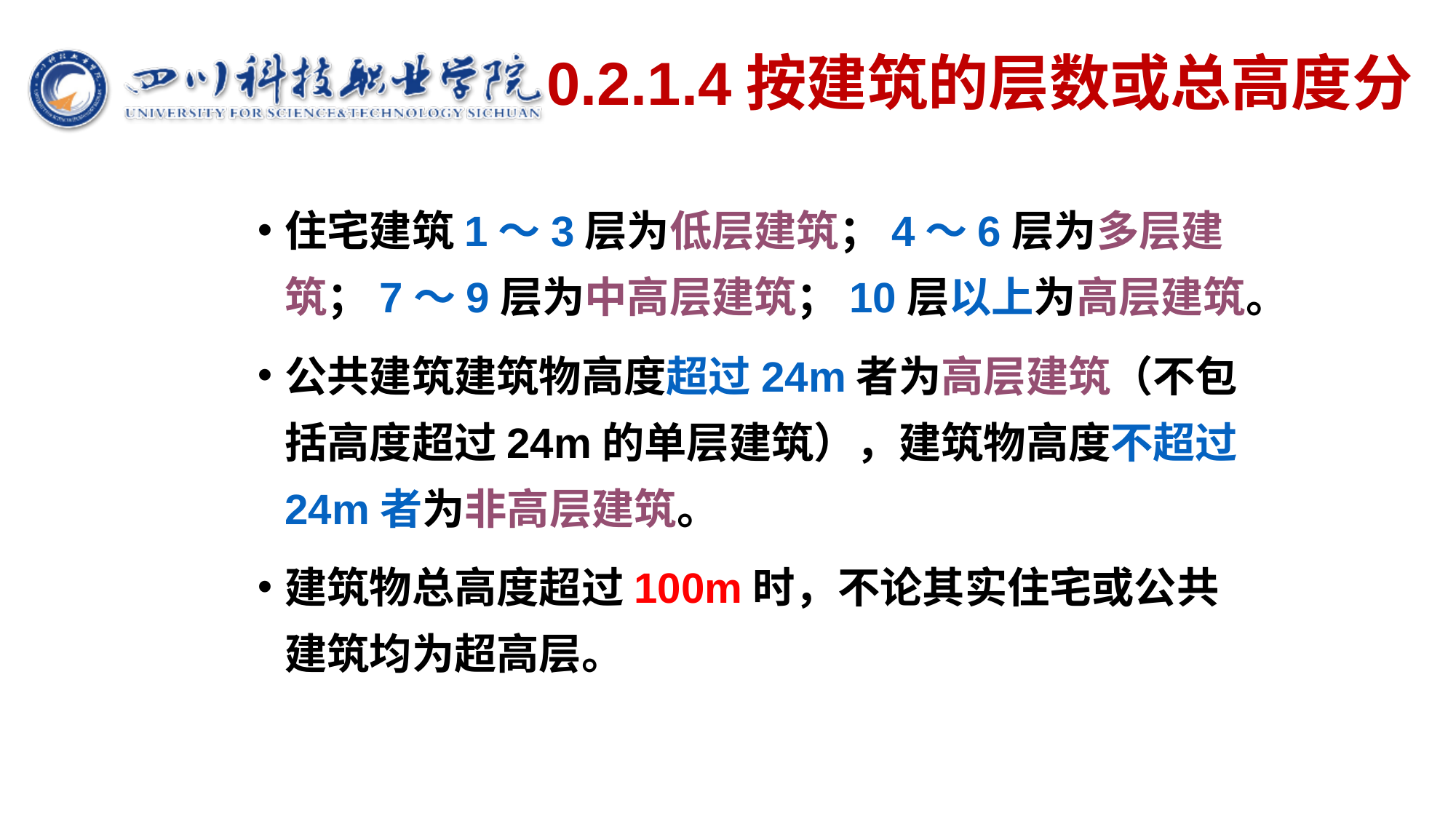

# 0.2.1.4按建筑的层数或总高度分
住宅建筑1～3层为低层建筑；4～6层为多层建筑；7～9层为中高层建筑；10层以上为高层建筑。
公共建筑建筑物高度超过24m者为高层建筑（不包括高度超过24m的单层建筑），建筑物高度不超过24m者为非高层建筑。
建筑物总高度超过100m时，不论其实住宅或公共建筑均为超高层。